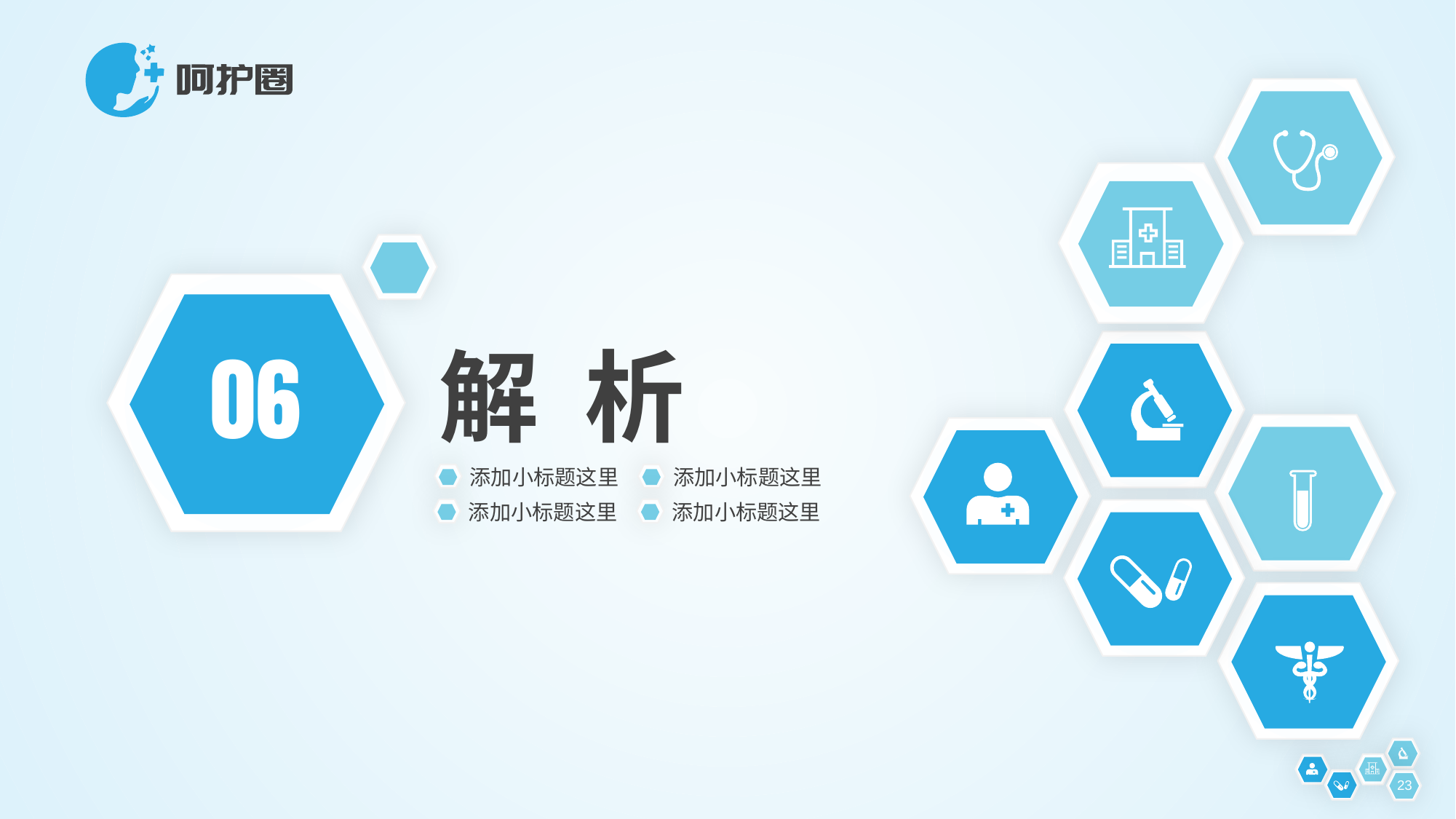

06
解  析

添加小标题这里

添加小标题这里

添加小标题这里

添加小标题这里